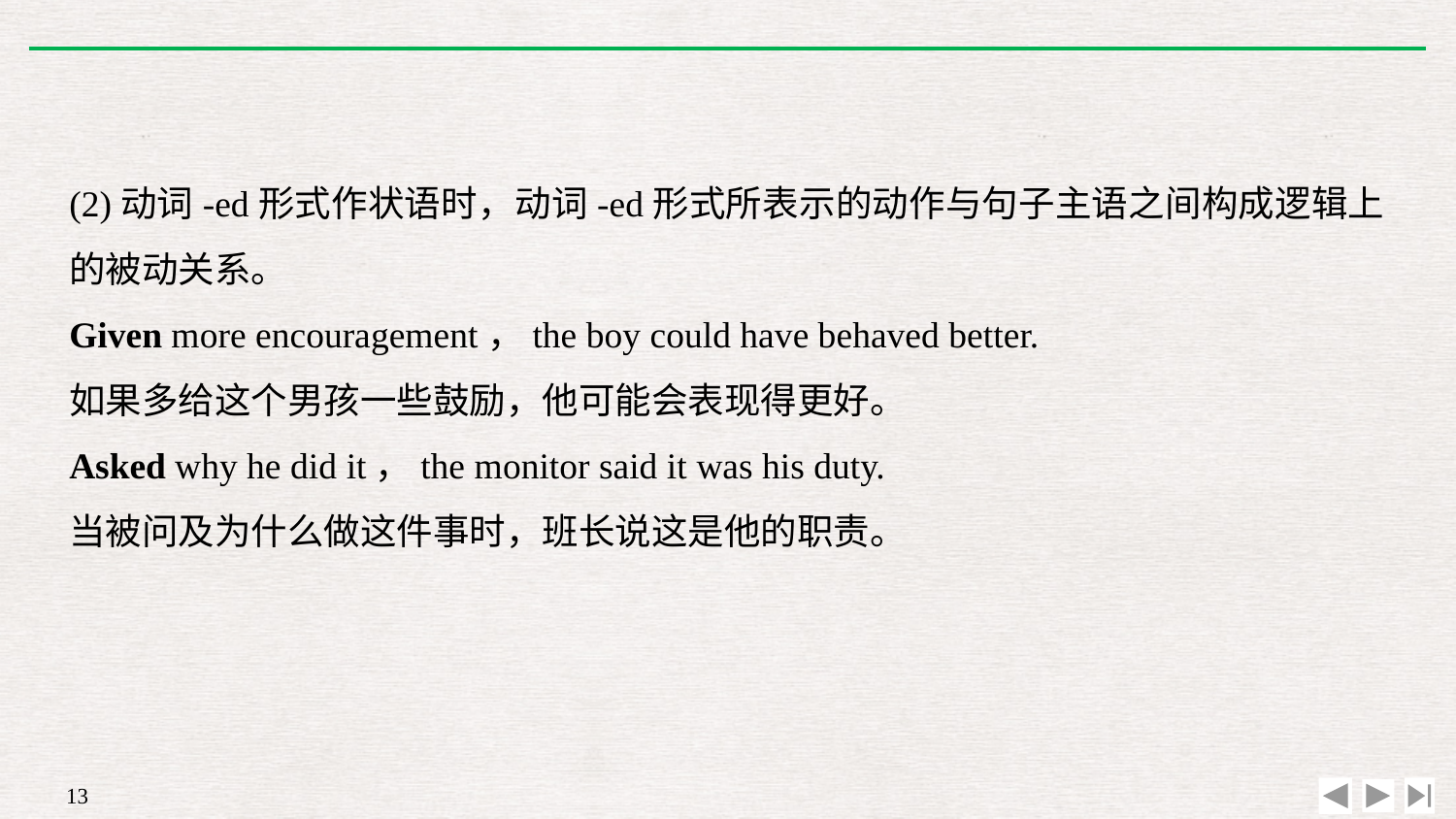

(2)动词-ed形式作状语时，动词-ed形式所表示的动作与句子主语之间构成逻辑上的被动关系。
Given more encouragement，the boy could have behaved better.
如果多给这个男孩一些鼓励，他可能会表现得更好。
Asked why he did it，the monitor said it was his duty.
当被问及为什么做这件事时，班长说这是他的职责。